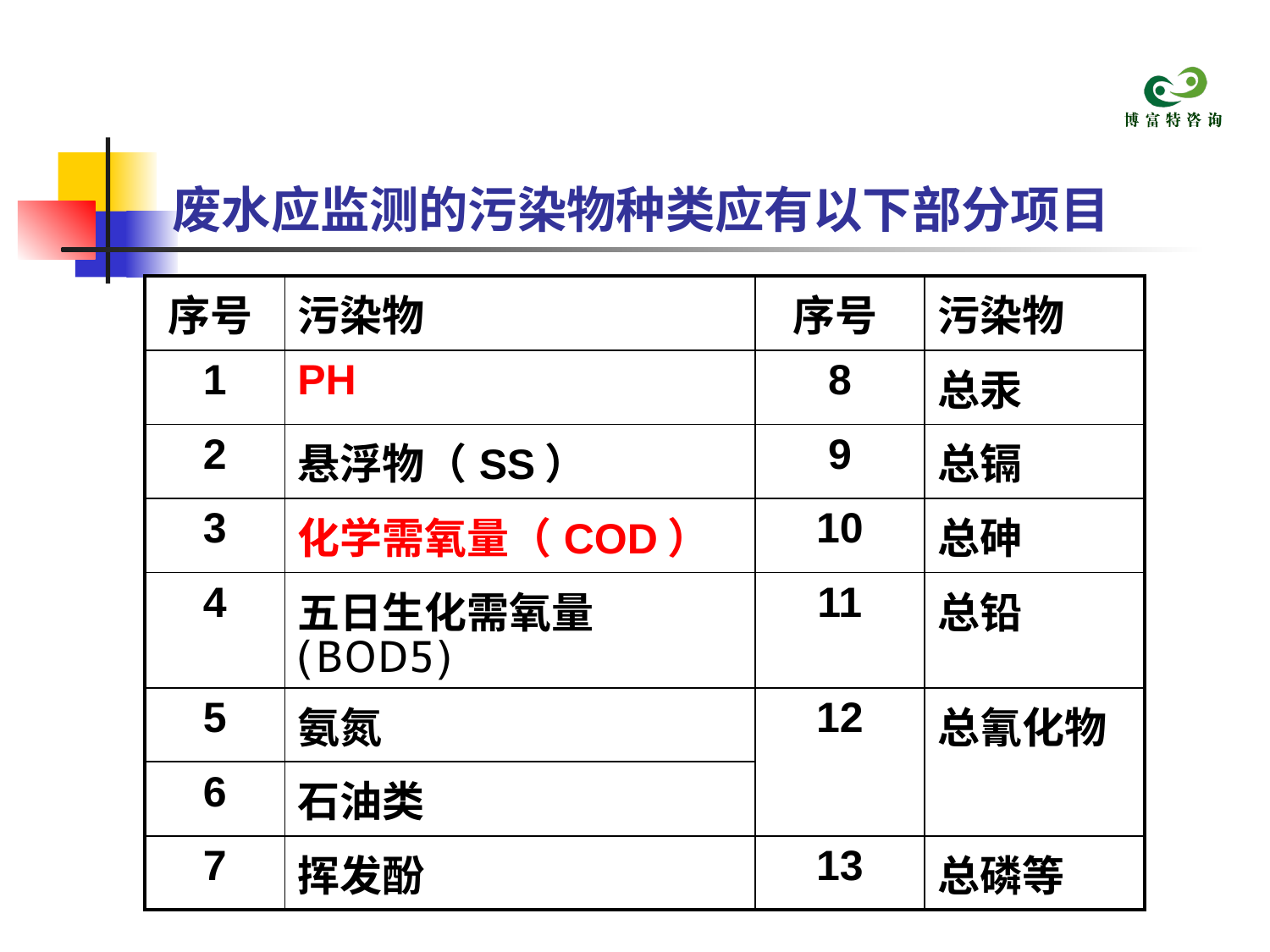

# 废水应监测的污染物种类应有以下部分项目
| 序号 | 污染物 | 序号 | 污染物 |
| --- | --- | --- | --- |
| 1 | PH | 8 | 总汞 |
| 2 | 悬浮物（SS） | 9 | 总镉 |
| 3 | 化学需氧量（COD） | 10 | 总砷 |
| 4 | 五日生化需氧量(BOD5) | 11 | 总铅 |
| 5 | 氨氮 | 12 | 总氰化物 |
| 6 | 石油类 |  |  |
| 7 | 挥发酚 | 13 | 总磷等 |